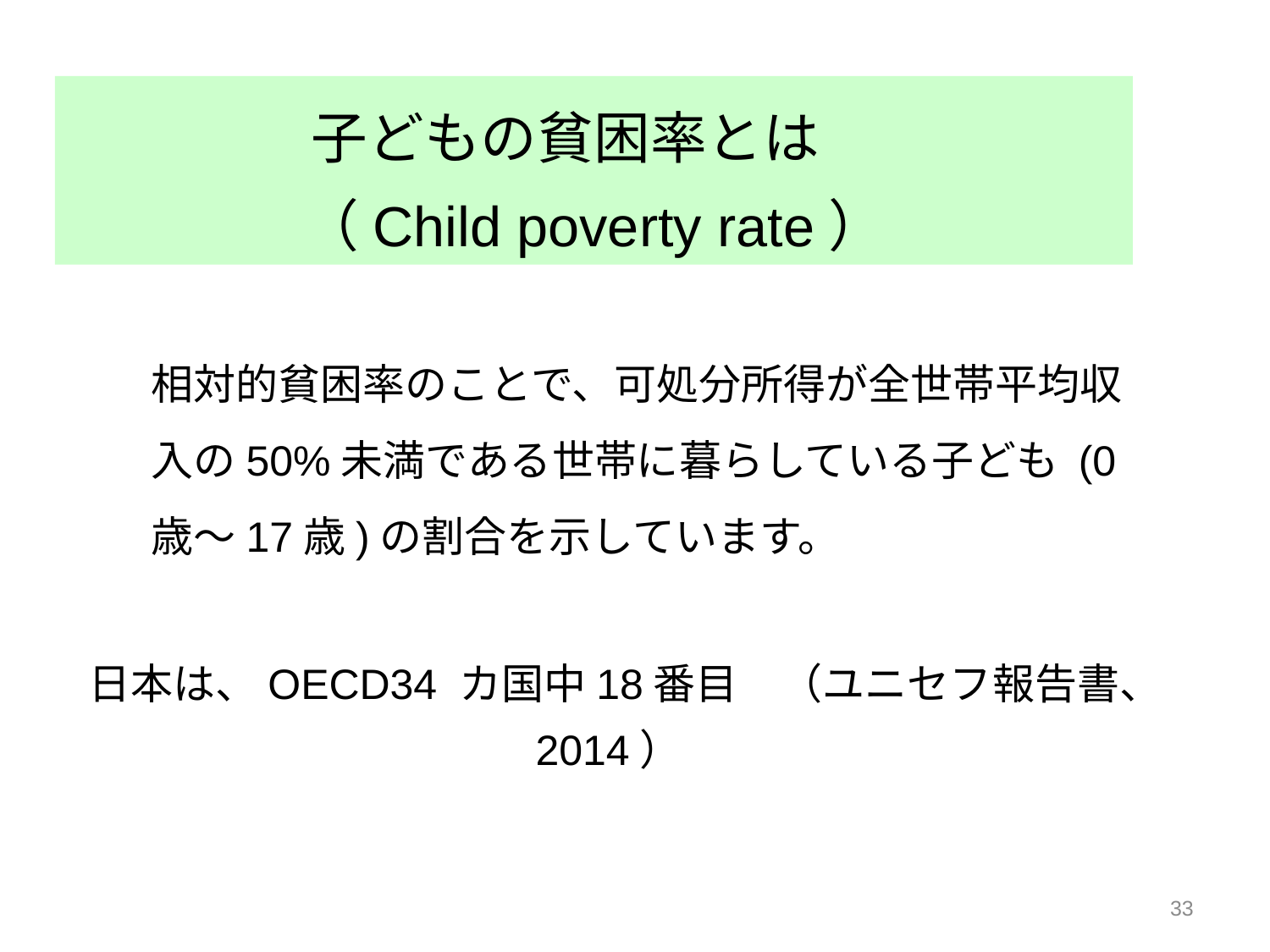

子どもの貧困率とは
（Child poverty rate）
相対的貧困率のことで、可処分所得が全世帯平均収入の50%未満である世帯に暮らしている子ども (0歳～17歳)の割合を示しています。
日本は、OECD34 カ国中18番目　（ユニセフ報告書、2014）
33